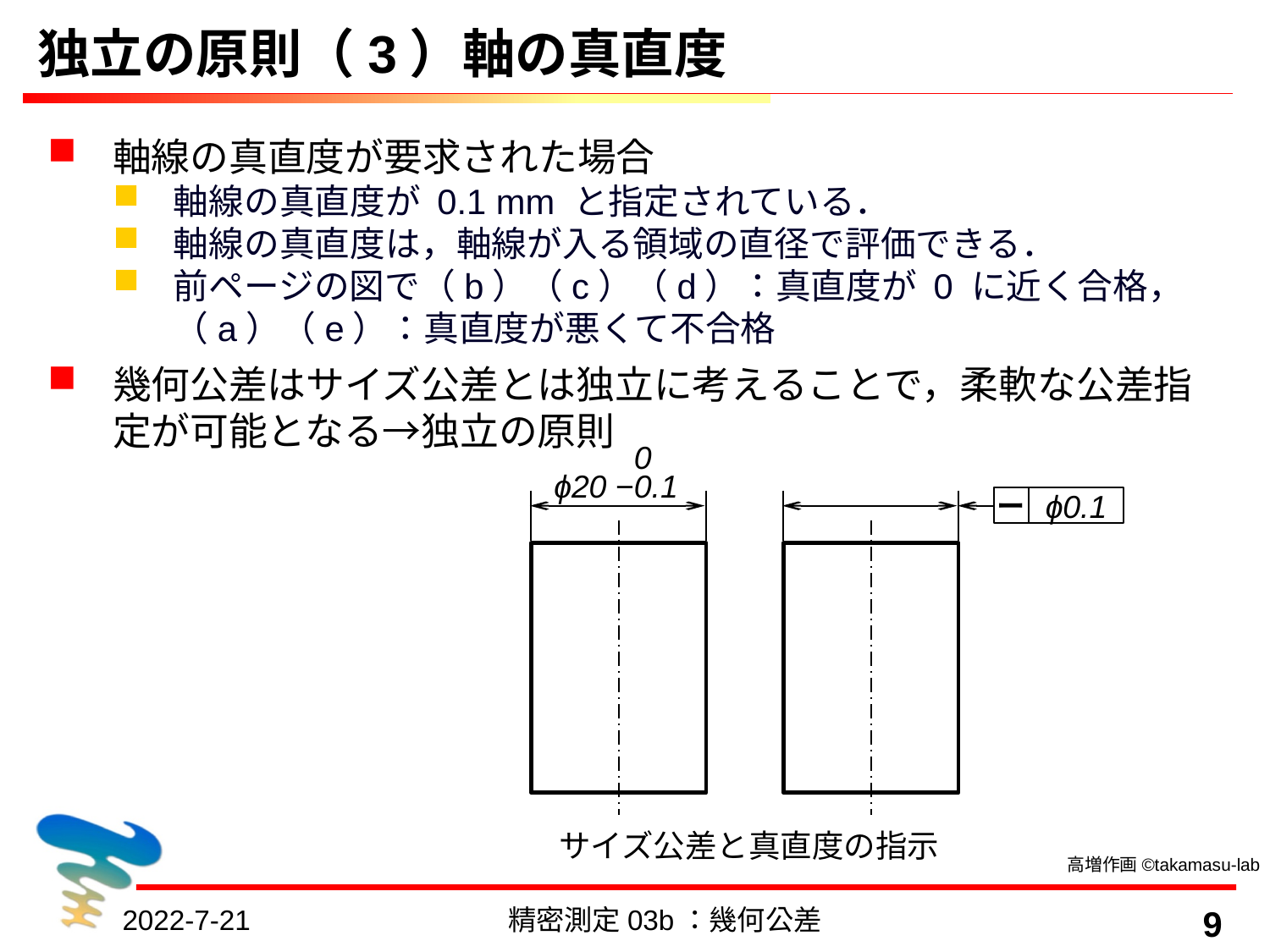

# 独立の原則（3）軸の真直度
軸線の真直度が要求された場合
軸線の真直度が 0.1 mm と指定されている．
軸線の真直度は，軸線が入る領域の直径で評価できる．
前ページの図で（b）（c）（d）：真直度が 0 に近く合格，（a）（e）：真直度が悪くて不合格
幾何公差はサイズ公差とは独立に考えることで，柔軟な公差指定が可能となる→独立の原則

         0
ϕ20 −0.1

ー
ϕ0.1

サイズ公差と真直度の指示
高増作画©takamasu-lab
2022-7-21
精密測定03b：幾何公差
9